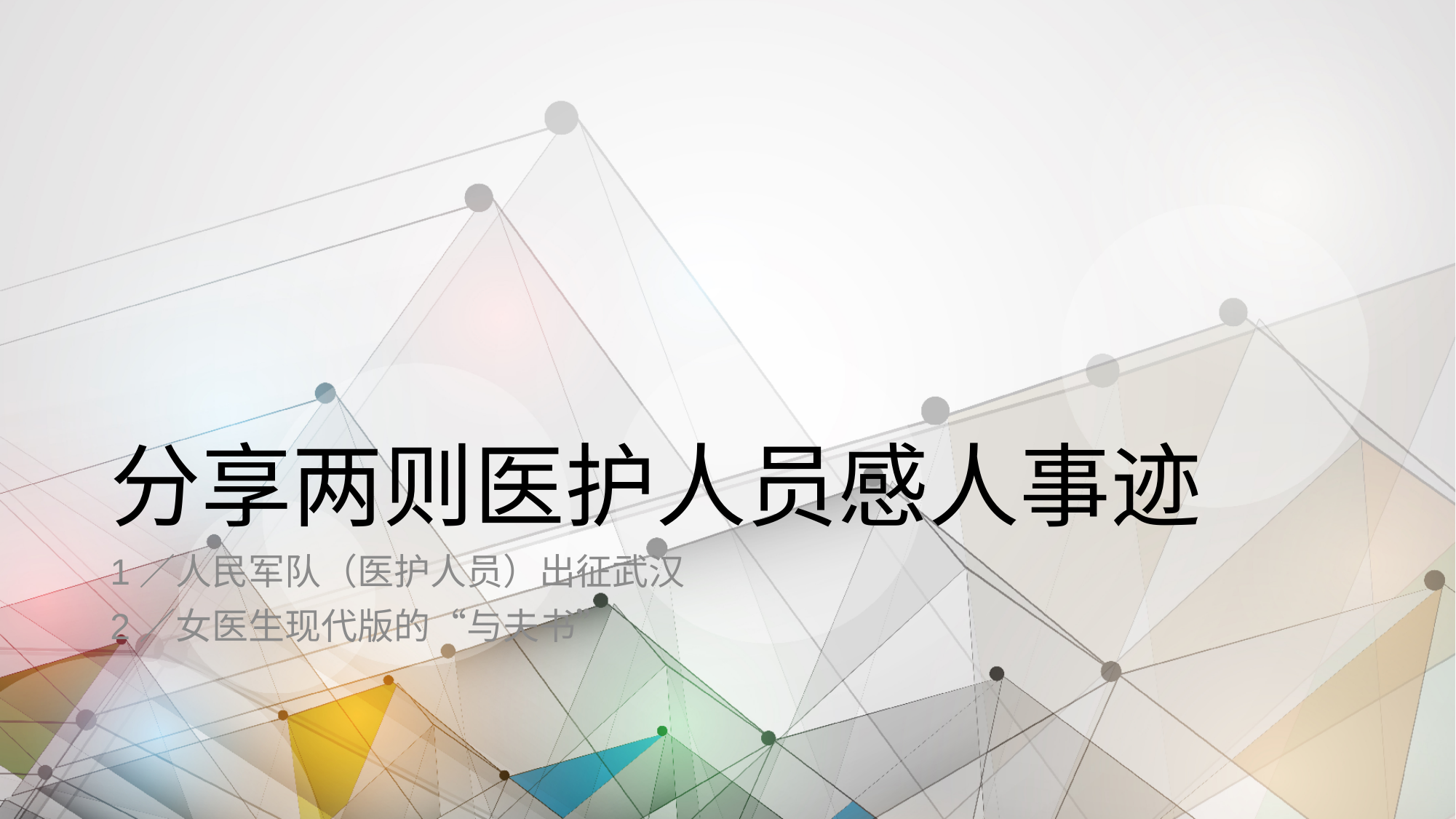

# 分享两则医护人员感人事迹
1／人民军队（医护人员）出征武汉
2／女医生现代版的“与夫书”